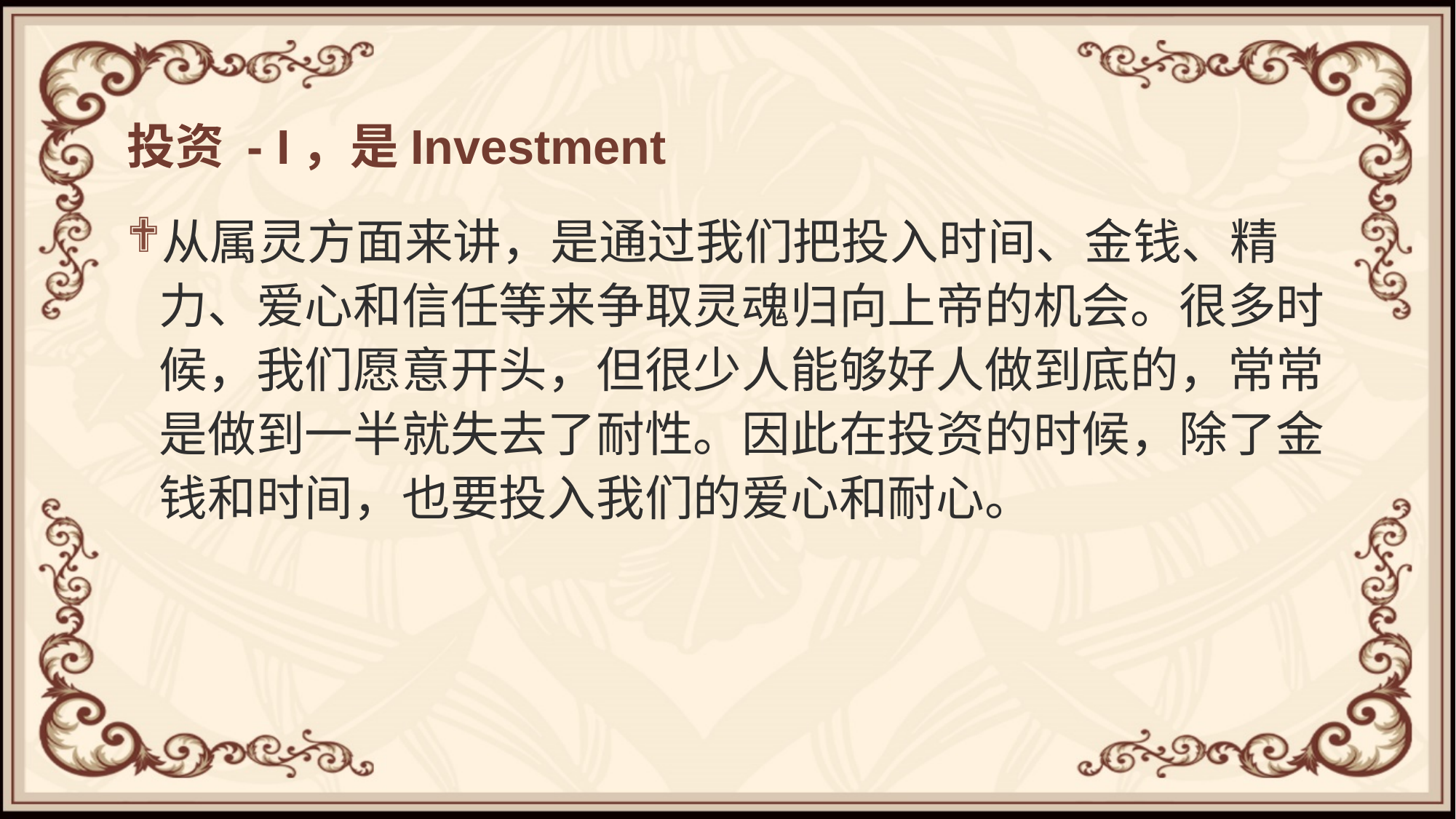

# 投资 - I，是Investment
从属灵方面来讲，是通过我们把投入时间、金钱、精力、爱心和信任等来争取灵魂归向上帝的机会。很多时候，我们愿意开头，但很少人能够好人做到底的，常常是做到一半就失去了耐性。因此在投资的时候，除了金钱和时间，也要投入我们的爱心和耐心。